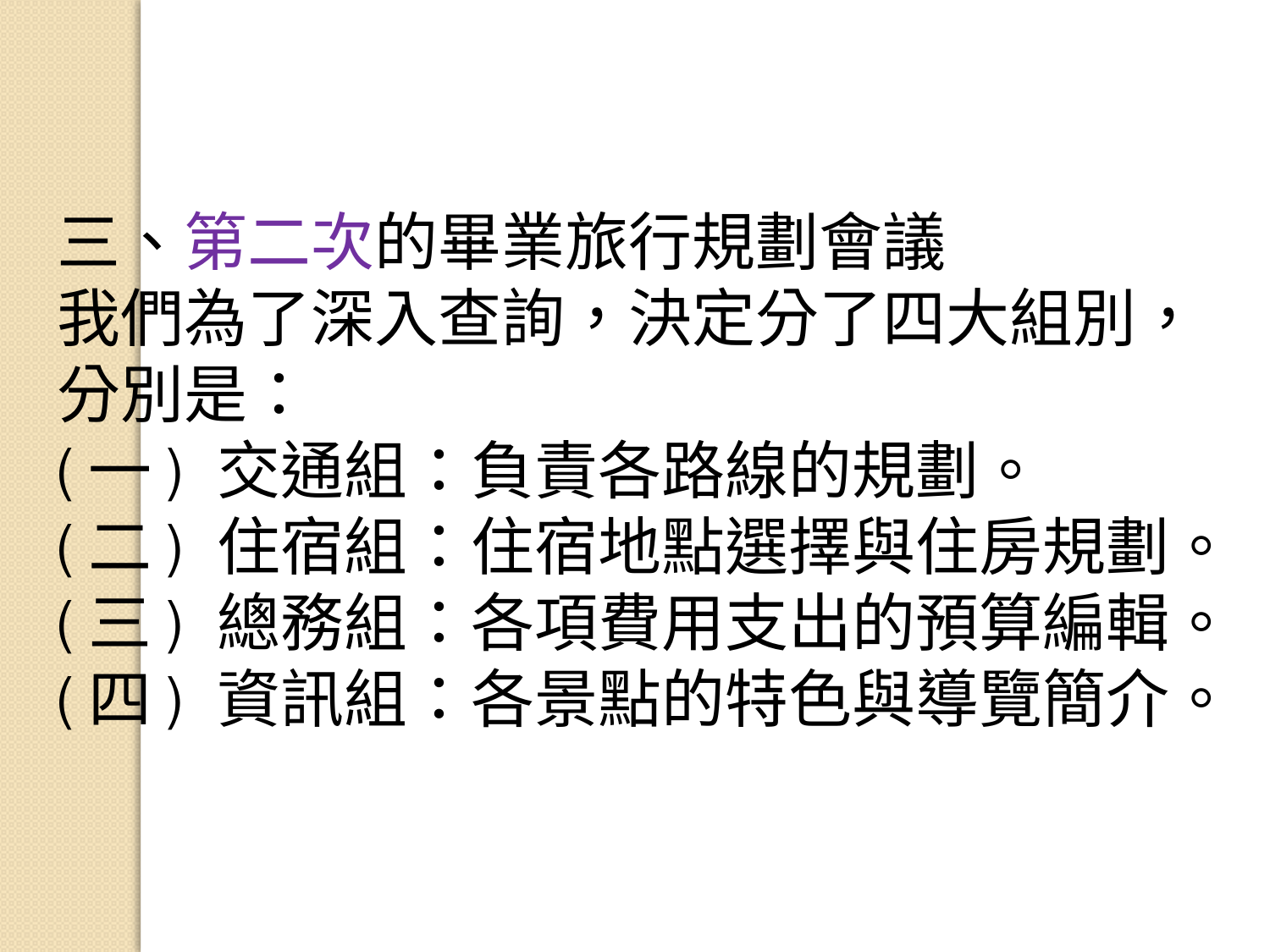

三、第二次的畢業旅行規劃會議
我們為了深入查詢，決定分了四大組別，分別是：
(一) 交通組：負責各路線的規劃。
(二) 住宿組：住宿地點選擇與住房規劃。
(三) 總務組：各項費用支出的預算編輯。
(四) 資訊組：各景點的特色與導覽簡介。